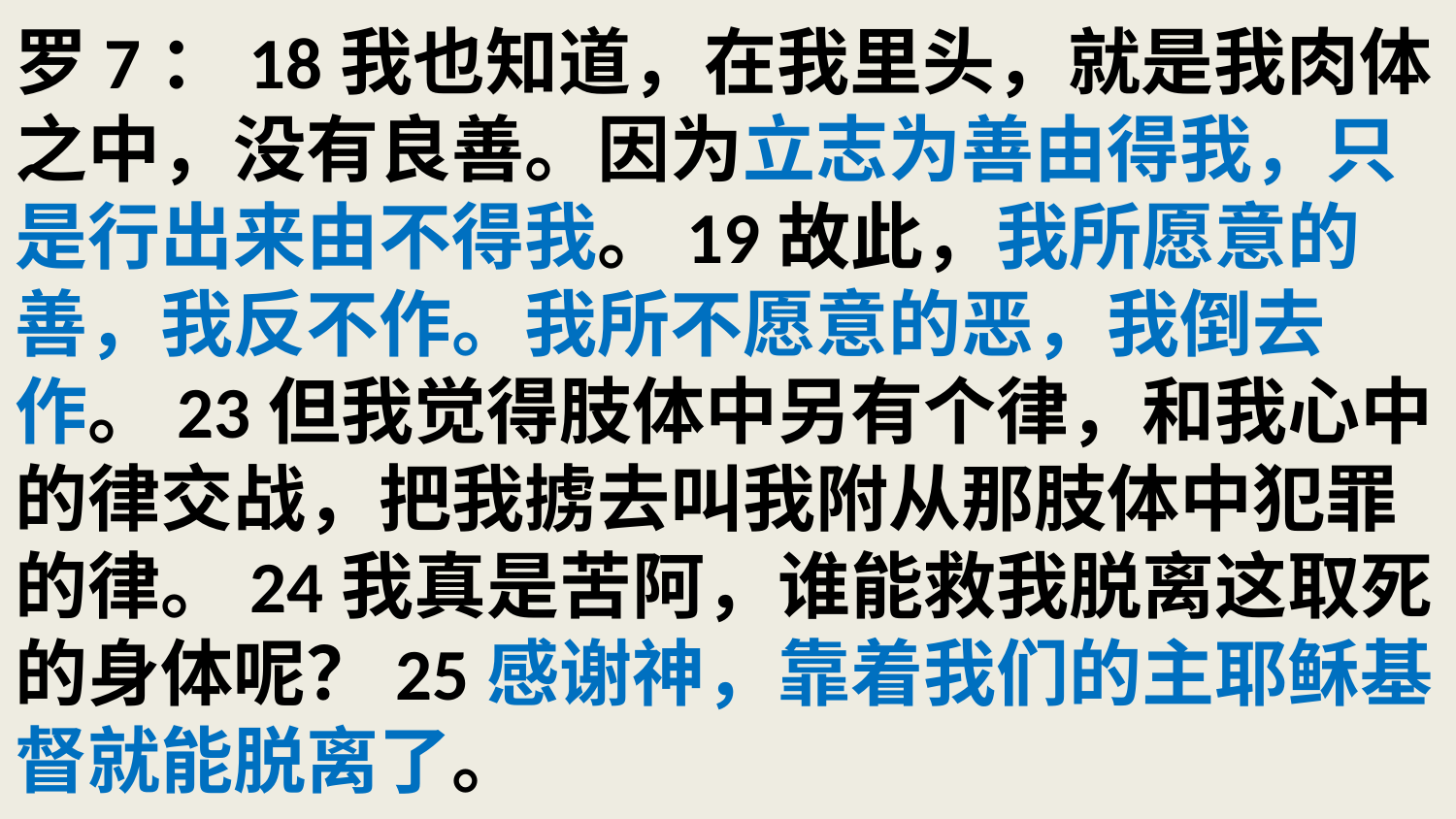

# 罗7：18我也知道，在我里头，就是我肉体之中，没有良善。因为立志为善由得我，只是行出来由不得我。19故此，我所愿意的善，我反不作。我所不愿意的恶，我倒去作。23但我觉得肢体中另有个律，和我心中的律交战，把我掳去叫我附从那肢体中犯罪的律。24我真是苦阿，谁能救我脱离这取死的身体呢？25感谢神，靠着我们的主耶稣基督就能脱离了。